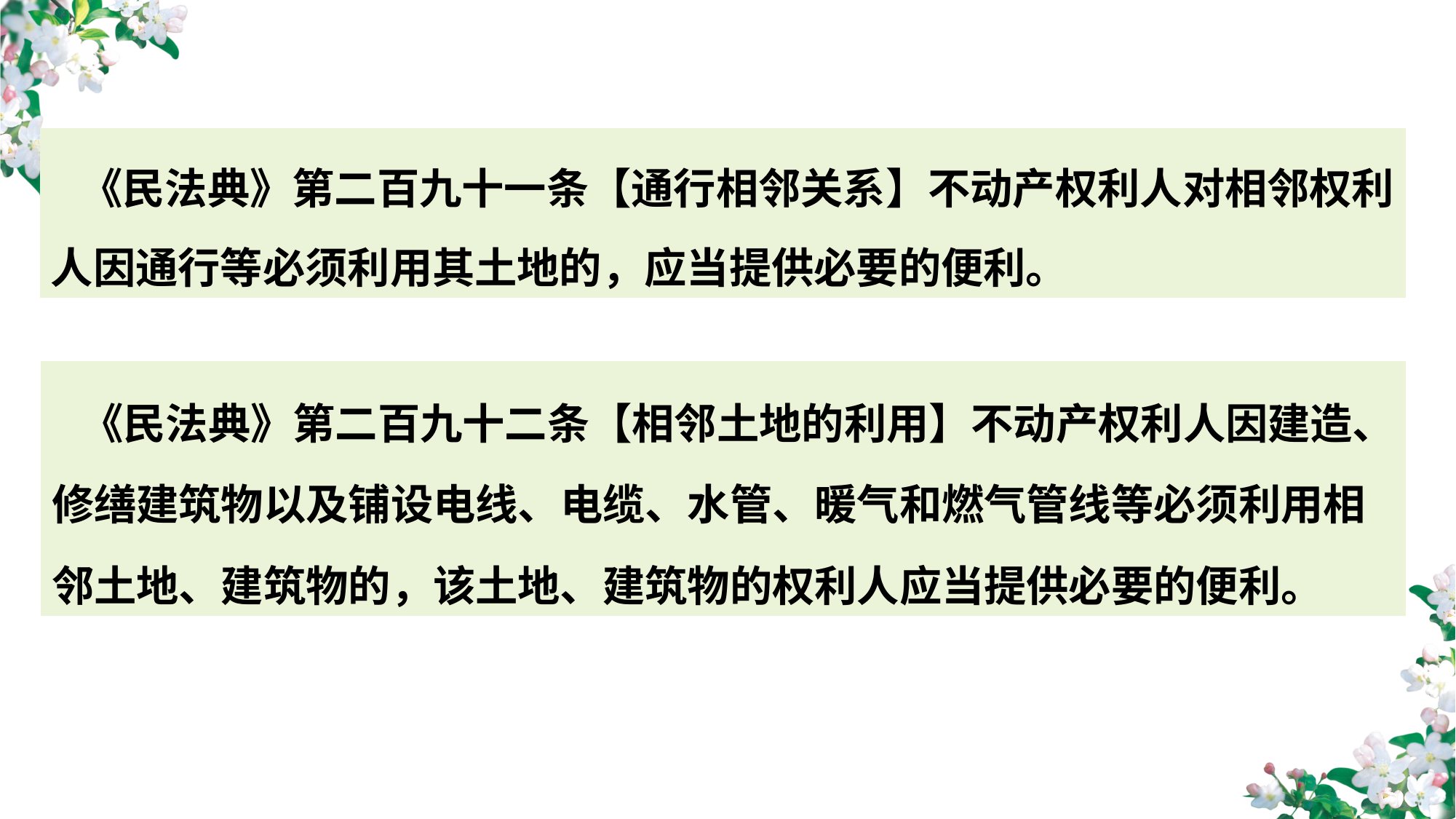

《民法典》第二百九十一条【通行相邻关系】不动产权利人对相邻权利人因通行等必须利用其土地的，应当提供必要的便利。
  《民法典》第二百九十二条【相邻土地的利用】不动产权利人因建造、修缮建筑物以及铺设电线、电缆、水管、暖气和燃气管线等必须利用相邻土地、建筑物的，该土地、建筑物的权利人应当提供必要的便利。